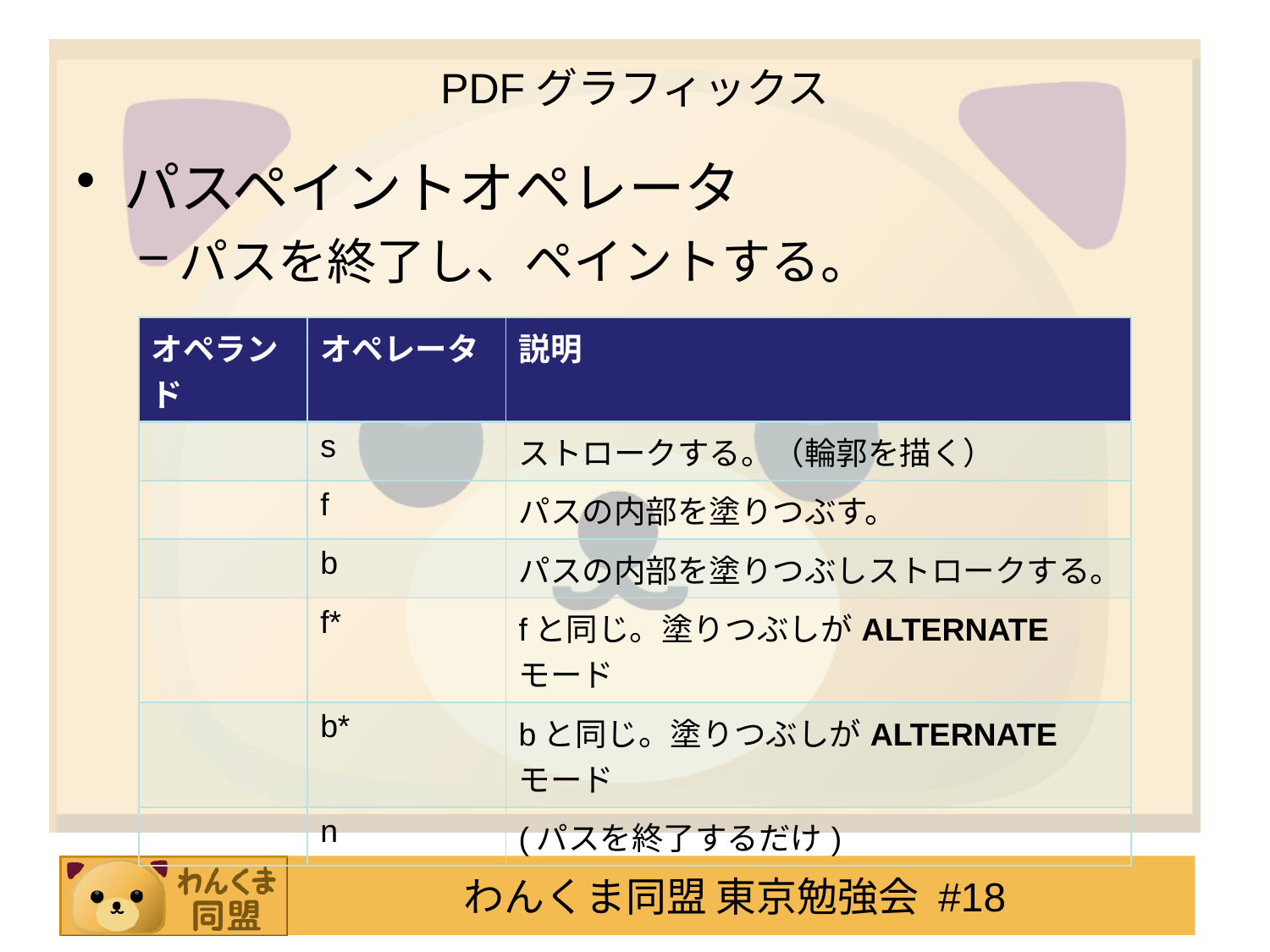

# PDFグラフィックス
パスペイントオペレータ
パスを終了し、ペイントする。
| オペランド | オペレータ | 説明 |
| --- | --- | --- |
|  | s | ストロークする。（輪郭を描く） |
|  | f | パスの内部を塗りつぶす。 |
|  | b | パスの内部を塗りつぶしストロークする。 |
|  | f\* | fと同じ。塗りつぶしがALTERNATEモード |
|  | b\* | bと同じ。塗りつぶしがALTERNATEモード |
|  | n | (パスを終了するだけ) |